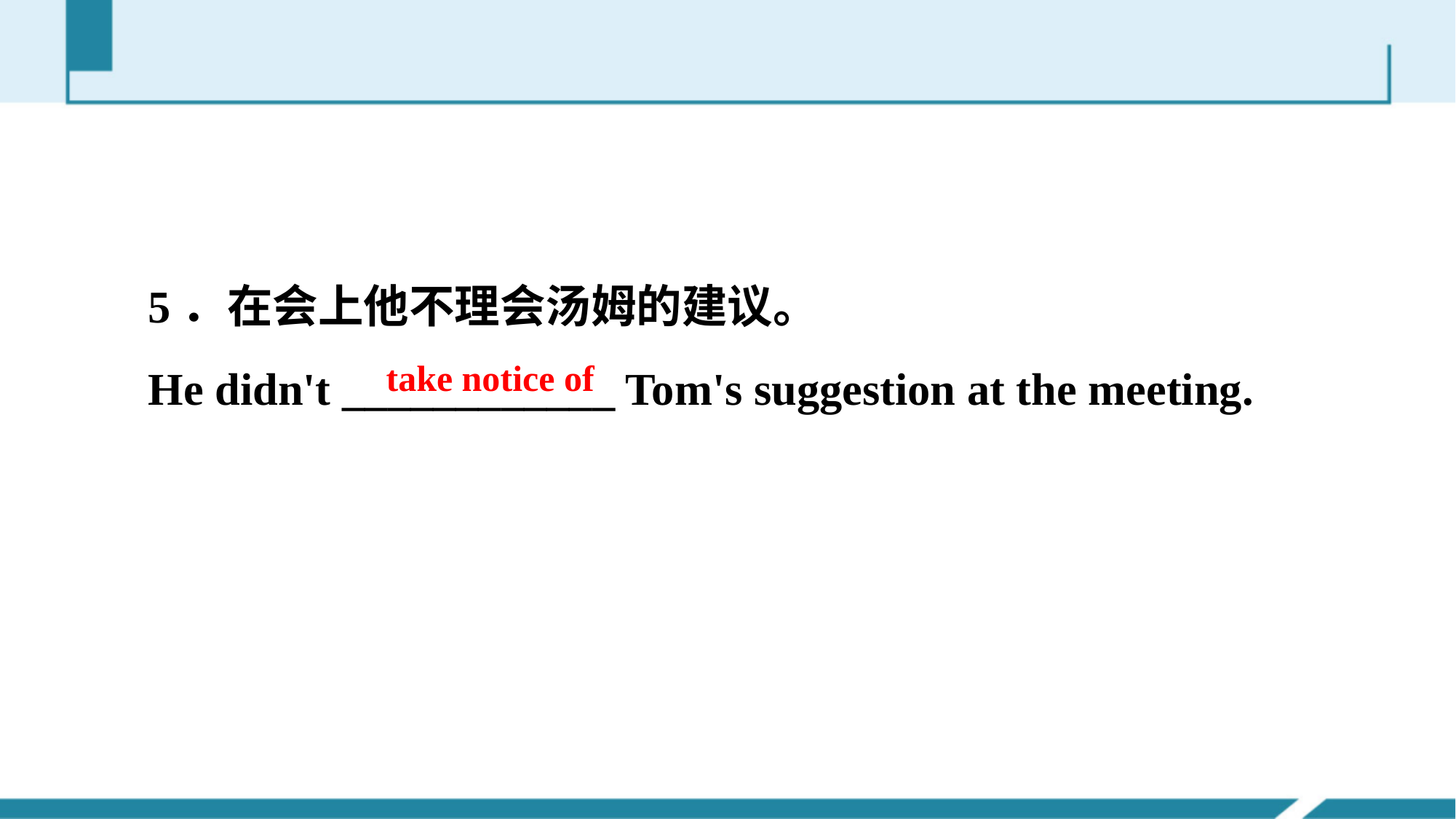

5．在会上他不理会汤姆的建议。
He didn't ____________ Tom's suggestion at the meeting.

take notice of